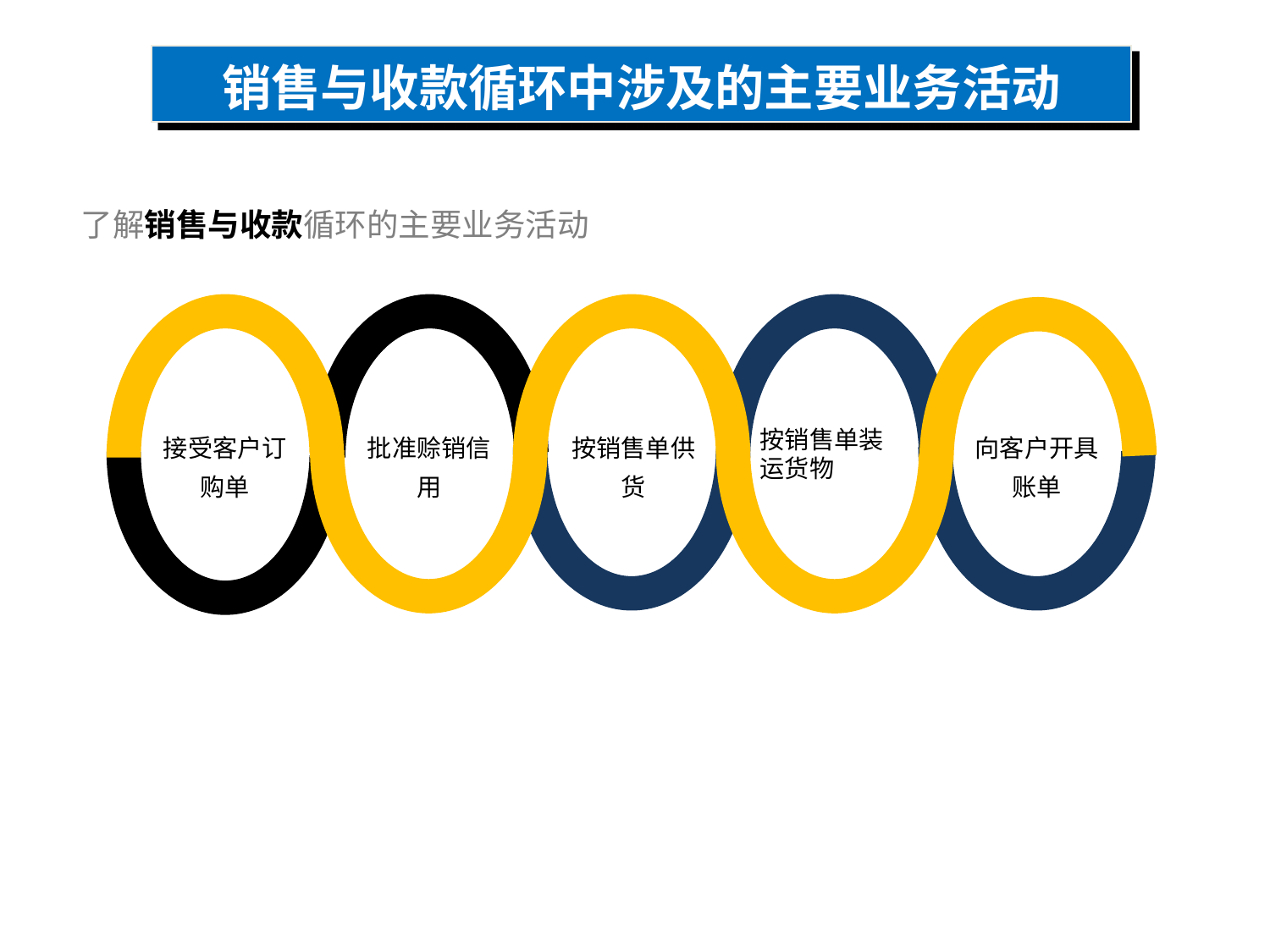

# 销售与收款循环中涉及的主要业务活动
了解销售与收款循环的主要业务活动

接受客户订购单
批准赊销信用
按销售单供货
按销售单装运货物
向客户开具账单